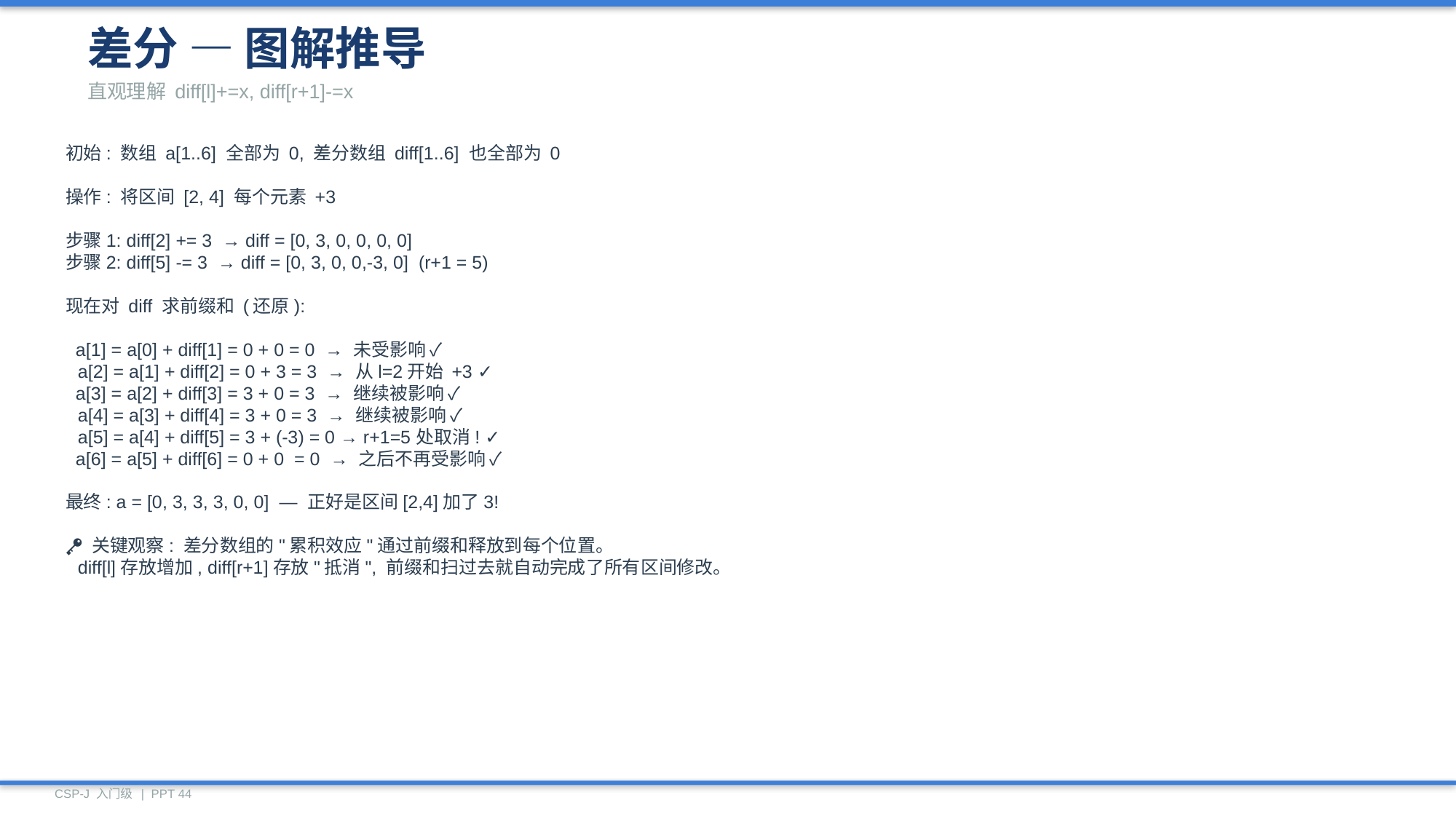

差分 — 图解推导
直观理解 diff[l]+=x, diff[r+1]-=x
初始: 数组 a[1..6] 全部为 0, 差分数组 diff[1..6] 也全部为 0
操作: 将区间 [2, 4] 每个元素 +3
步骤1: diff[2] += 3  → diff = [0, 3, 0, 0, 0, 0]
步骤2: diff[5] -= 3  → diff = [0, 3, 0, 0,-3, 0]  (r+1 = 5)
现在对 diff 求前缀和 (还原):
  a[1] = a[0] + diff[1] = 0 + 0 = 0  → 未受影响 ✓
  a[2] = a[1] + diff[2] = 0 + 3 = 3  → 从l=2开始 +3 ✓
  a[3] = a[2] + diff[3] = 3 + 0 = 3  → 继续被影响 ✓
  a[4] = a[3] + diff[4] = 3 + 0 = 3  → 继续被影响 ✓
  a[5] = a[4] + diff[5] = 3 + (-3) = 0 → r+1=5处取消! ✓
  a[6] = a[5] + diff[6] = 0 + 0  = 0  → 之后不再受影响 ✓
最终: a = [0, 3, 3, 3, 0, 0]  — 正好是区间[2,4]加了3!
🔑 关键观察: 差分数组的"累积效应"通过前缀和释放到每个位置。
  diff[l]存放增加, diff[r+1]存放"抵消", 前缀和扫过去就自动完成了所有区间修改。

CSP-J 入门级  |  PPT 44